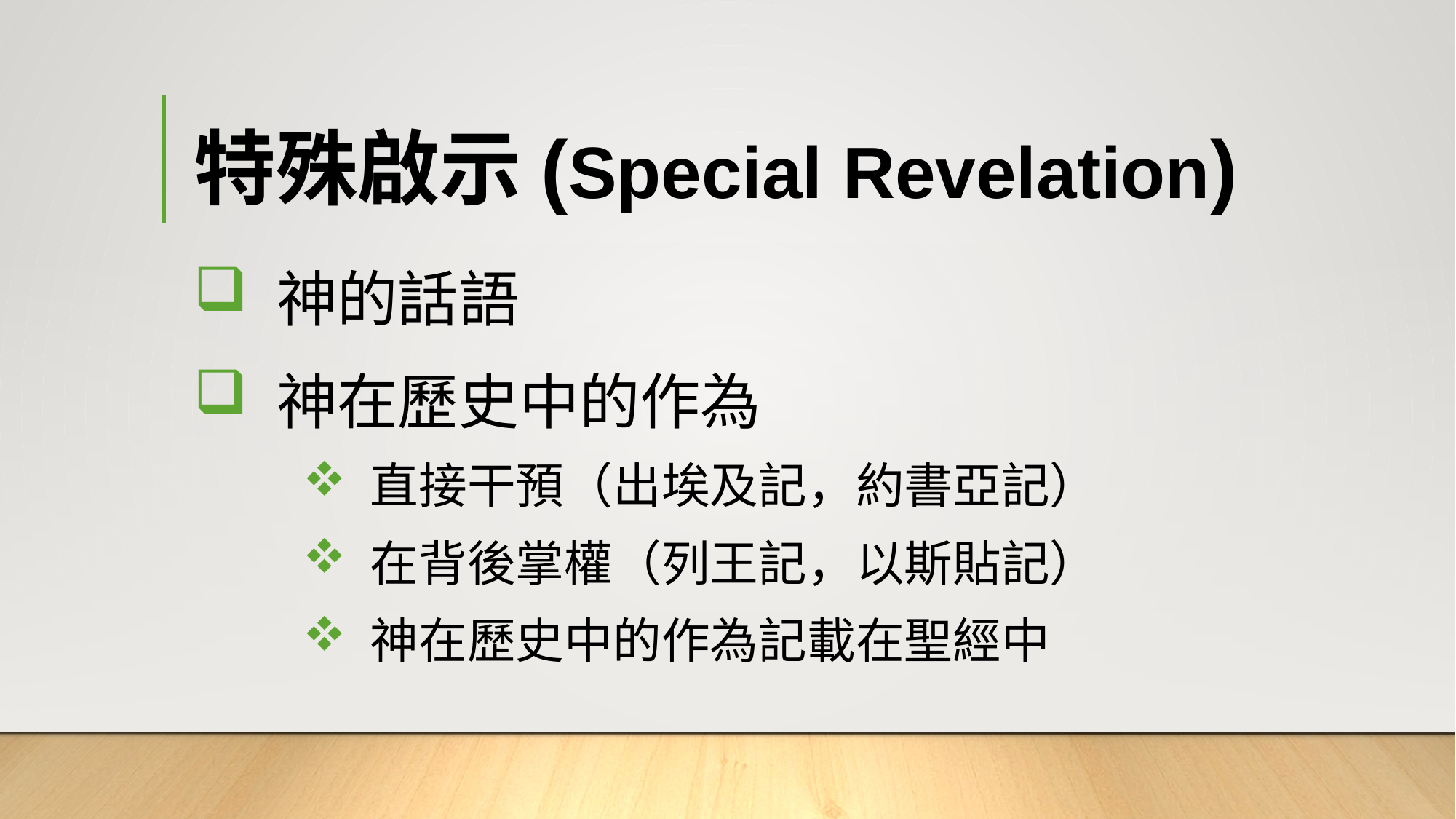

# 特殊啟示(Special Revelation)
 神的話語
 神在歷史中的作為
 直接干預（出埃及記，約書亞記）
 在背後掌權（列王記，以斯貼記）
 神在歷史中的作為記載在聖經中